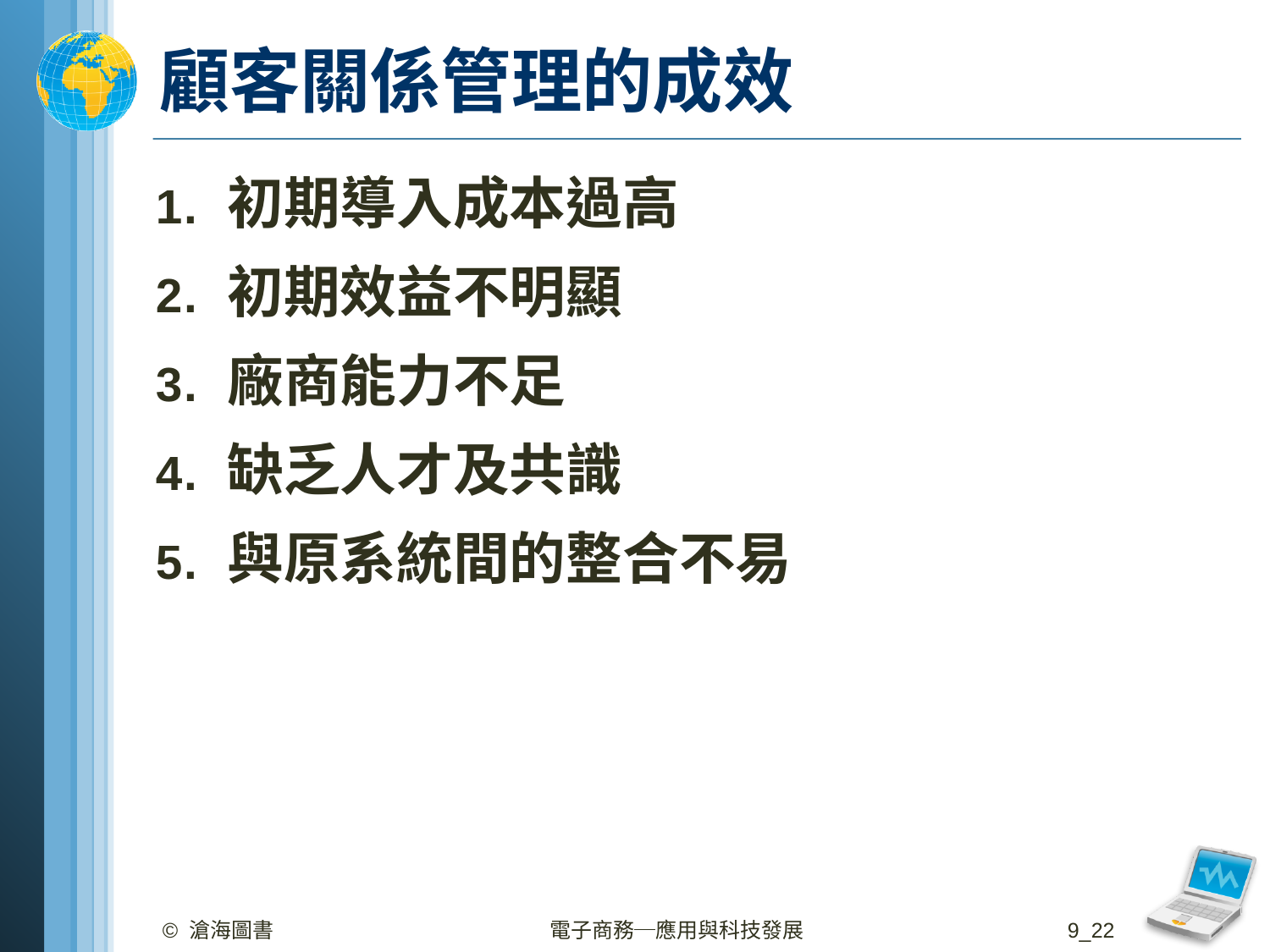

# 顧客關係管理的成效
初期導入成本過高
初期效益不明顯
廠商能力不足
缺乏人才及共識
與原系統間的整合不易
© 滄海圖書
電子商務─應用與科技發展
9_22